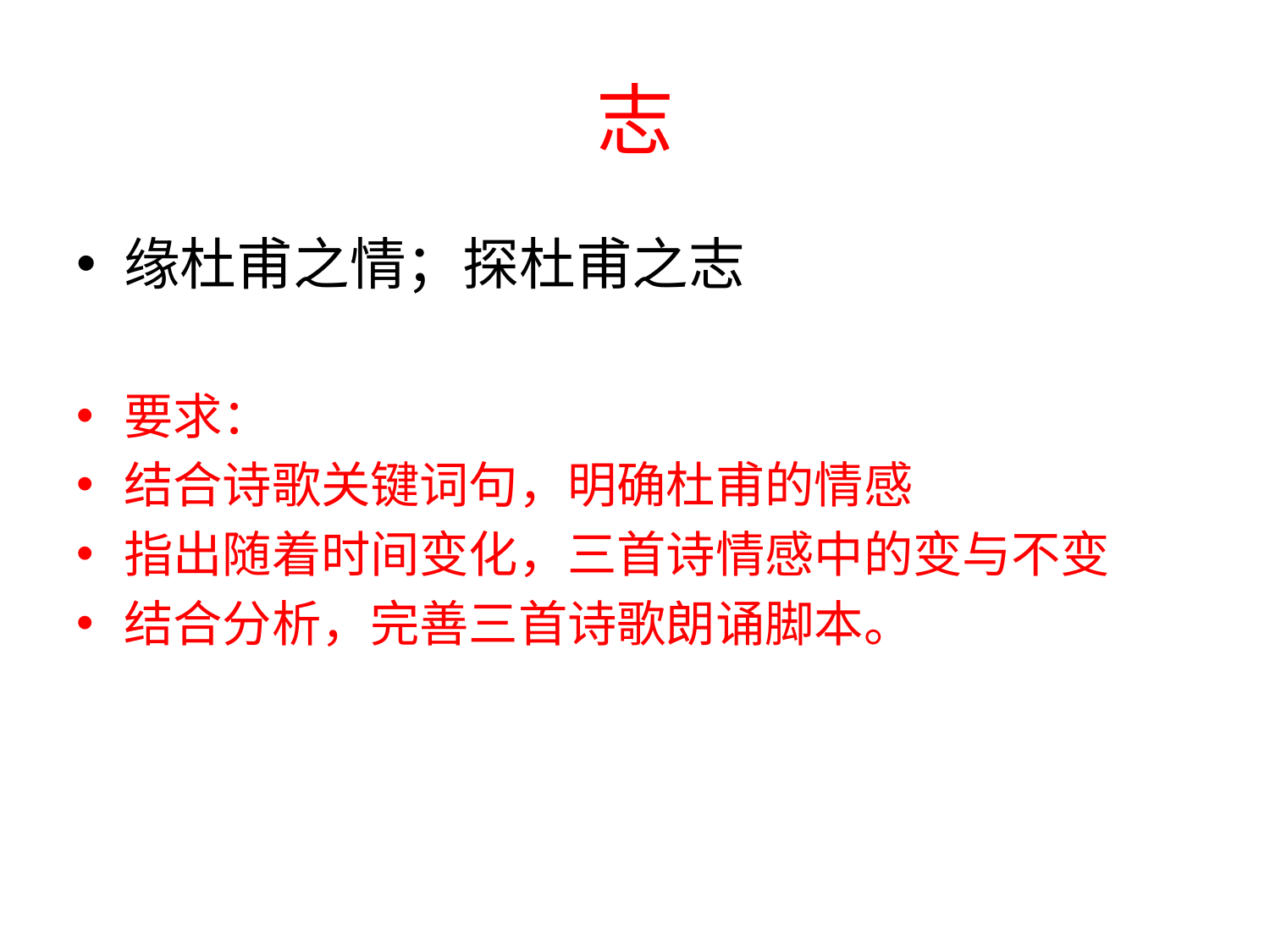

# 志
缘杜甫之情；探杜甫之志

要求：
结合诗歌关键词句，明确杜甫的情感
指出随着时间变化，三首诗情感中的变与不变
结合分析，完善三首诗歌朗诵脚本。